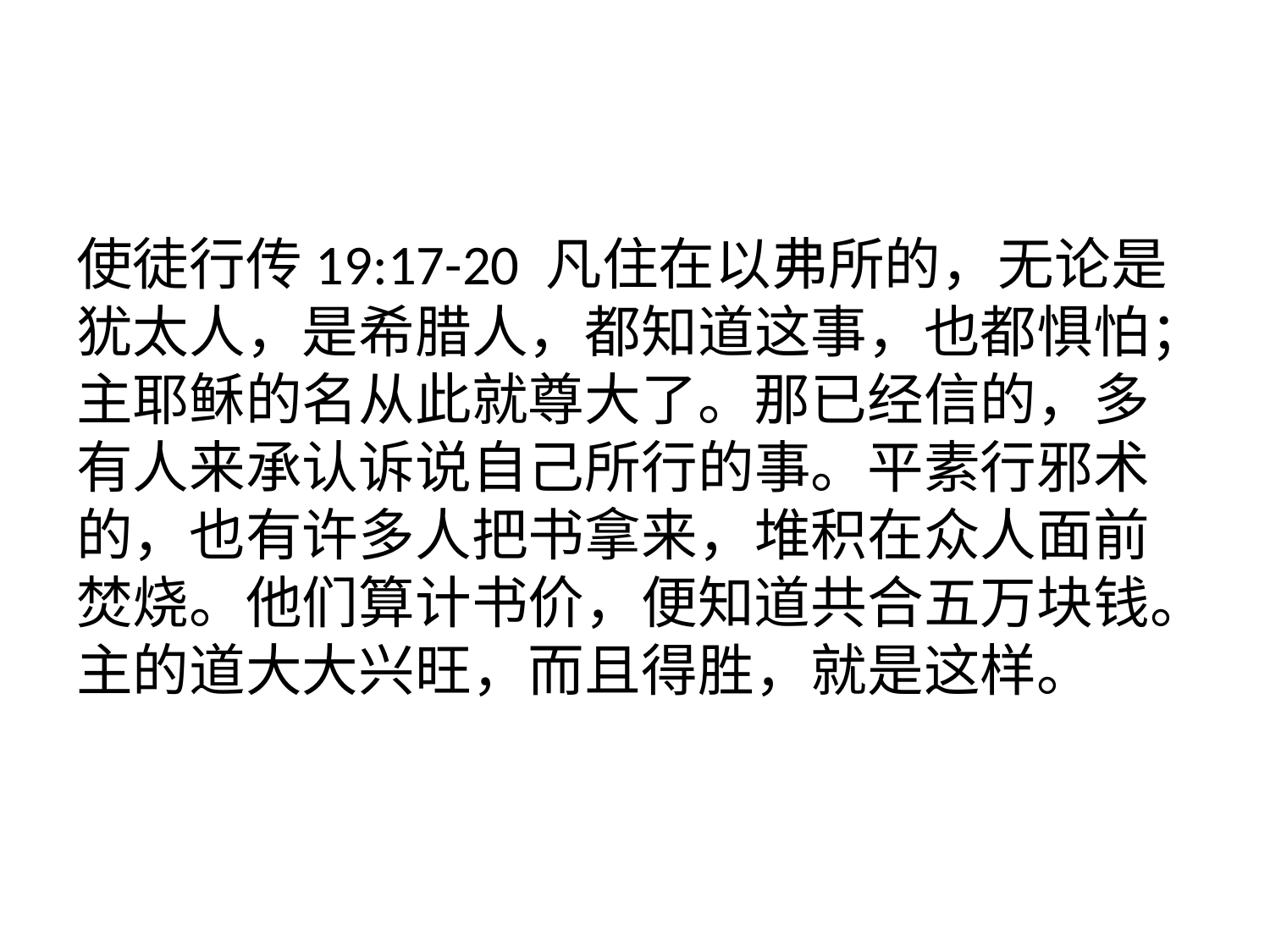

#
使徒行传19:17-20 凡住在以弗所的，无论是犹太人，是希腊人，都知道这事，也都惧怕；主耶稣的名从此就尊大了。那已经信的，多有人来承认诉说自己所行的事。平素行邪术的，也有许多人把书拿来，堆积在众人面前焚烧。他们算计书价，便知道共合五万块钱。主的道大大兴旺，而且得胜，就是这样。